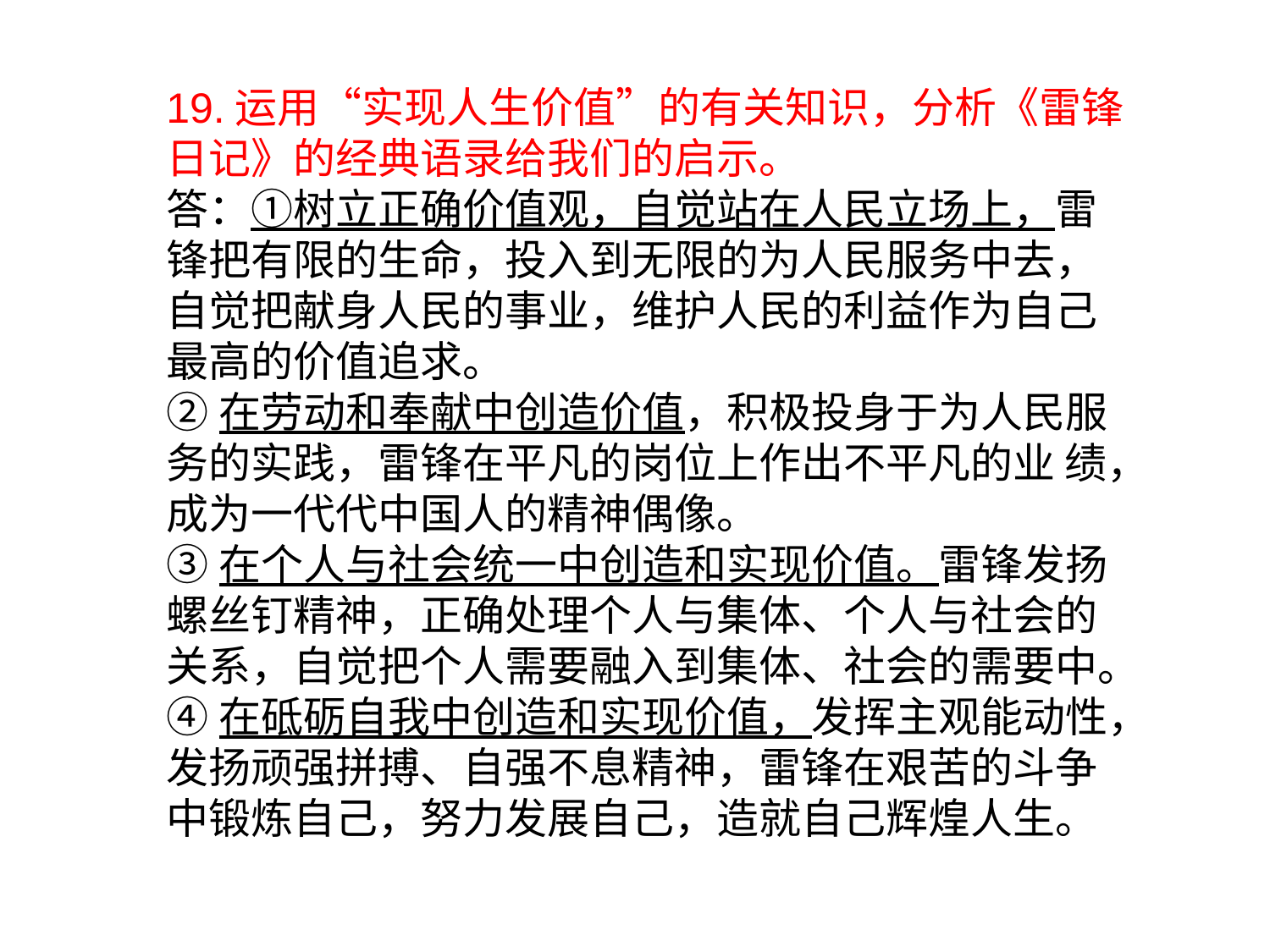

19.运用“实现人生价值”的有关知识，分析《雷锋日记》的经典语录给我们的启示。
答：①树立正确价值观，自觉站在人民立场上，雷锋把有限的生命，投入到无限的为人民服务中去，自觉把献身人民的事业，维护人民的利益作为自己最高的价值追求。
②在劳动和奉献中创造价值，积极投身于为人民服务的实践，雷锋在平凡的岗位上作出不平凡的业 绩，成为一代代中国人的精神偶像。
③在个人与社会统一中创造和实现价值。雷锋发扬螺丝钉精神，正确处理个人与集体、个人与社会的关系，自觉把个人需要融入到集体、社会的需要中。
④在砥砺自我中创造和实现价值，发挥主观能动性，发扬顽强拼搏、自强不息精神，雷锋在艰苦的斗争中锻炼自己，努力发展自己，造就自己辉煌人生。